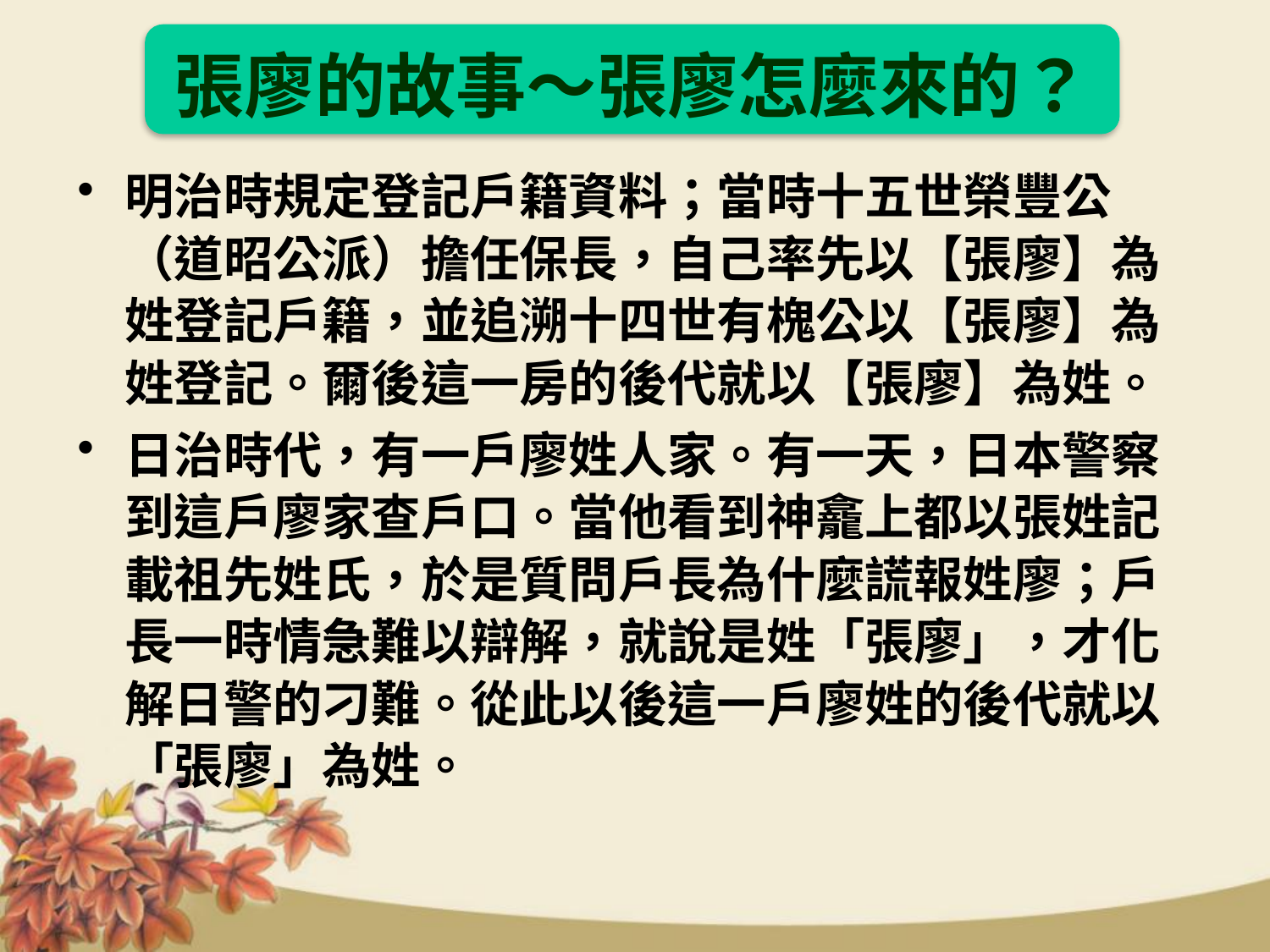

張廖的故事～張廖怎麼來的？
明治時規定登記戶籍資料；當時十五世榮豐公（道昭公派）擔任保長，自己率先以【張廖】為姓登記戶籍，並追溯十四世有槐公以【張廖】為姓登記。爾後這一房的後代就以【張廖】為姓。
日治時代，有一戶廖姓人家。有一天，日本警察到這戶廖家查戶口。當他看到神龕上都以張姓記載祖先姓氏，於是質問戶長為什麼謊報姓廖；戶長一時情急難以辯解，就說是姓「張廖」，才化解日警的刁難。從此以後這一戶廖姓的後代就以「張廖」為姓。